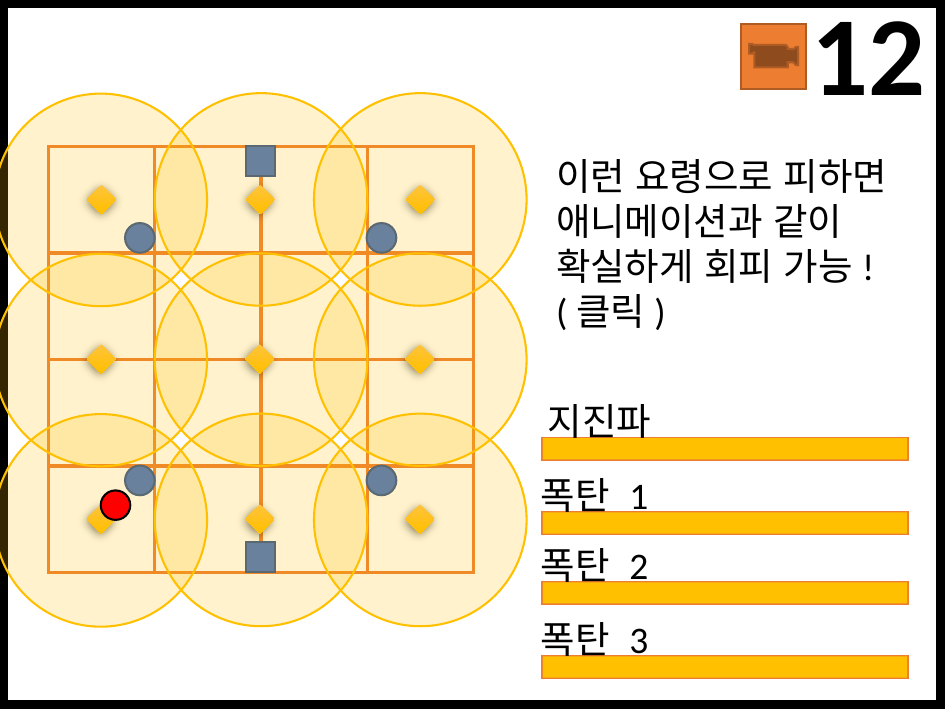

12

이런 요령으로 피하면
애니메이션과 같이
확실하게 회피 가능!
(클릭)

지진파

폭탄 1

폭탄 2

폭탄 3